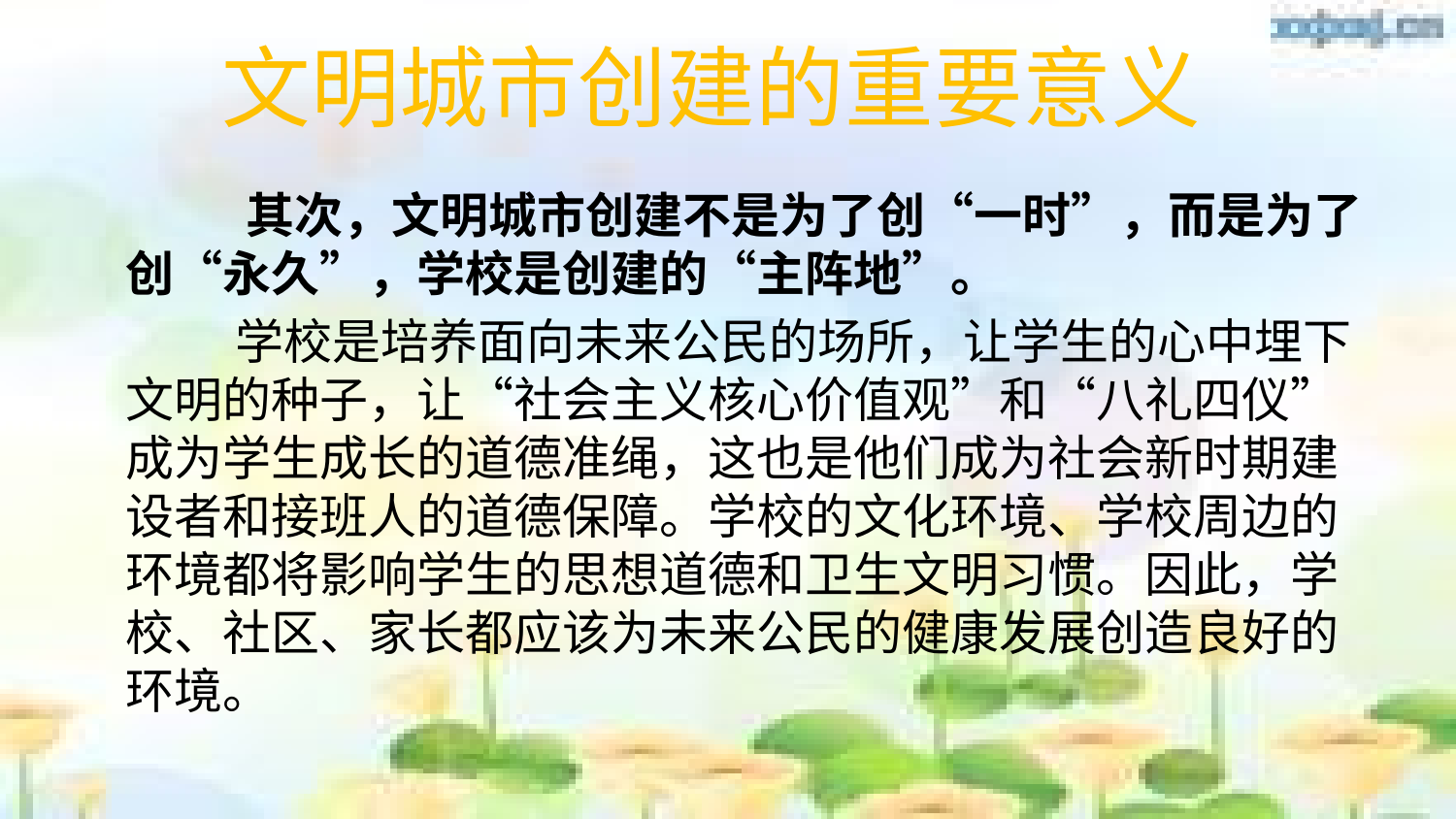

# 文明城市创建的重要意义
               其次，文明城市创建不是为了创“一时”，而是为了创“永久”，学校是创建的“主阵地”。
              学校是培养面向未来公民的场所，让学生的心中埋下文明的种子，让“社会主义核心价值观”和“八礼四仪”成为学生成长的道德准绳，这也是他们成为社会新时期建设者和接班人的道德保障。学校的文化环境、学校周边的环境都将影响学生的思想道德和卫生文明习惯。因此，学校、社区、家长都应该为未来公民的健康发展创造良好的环境。